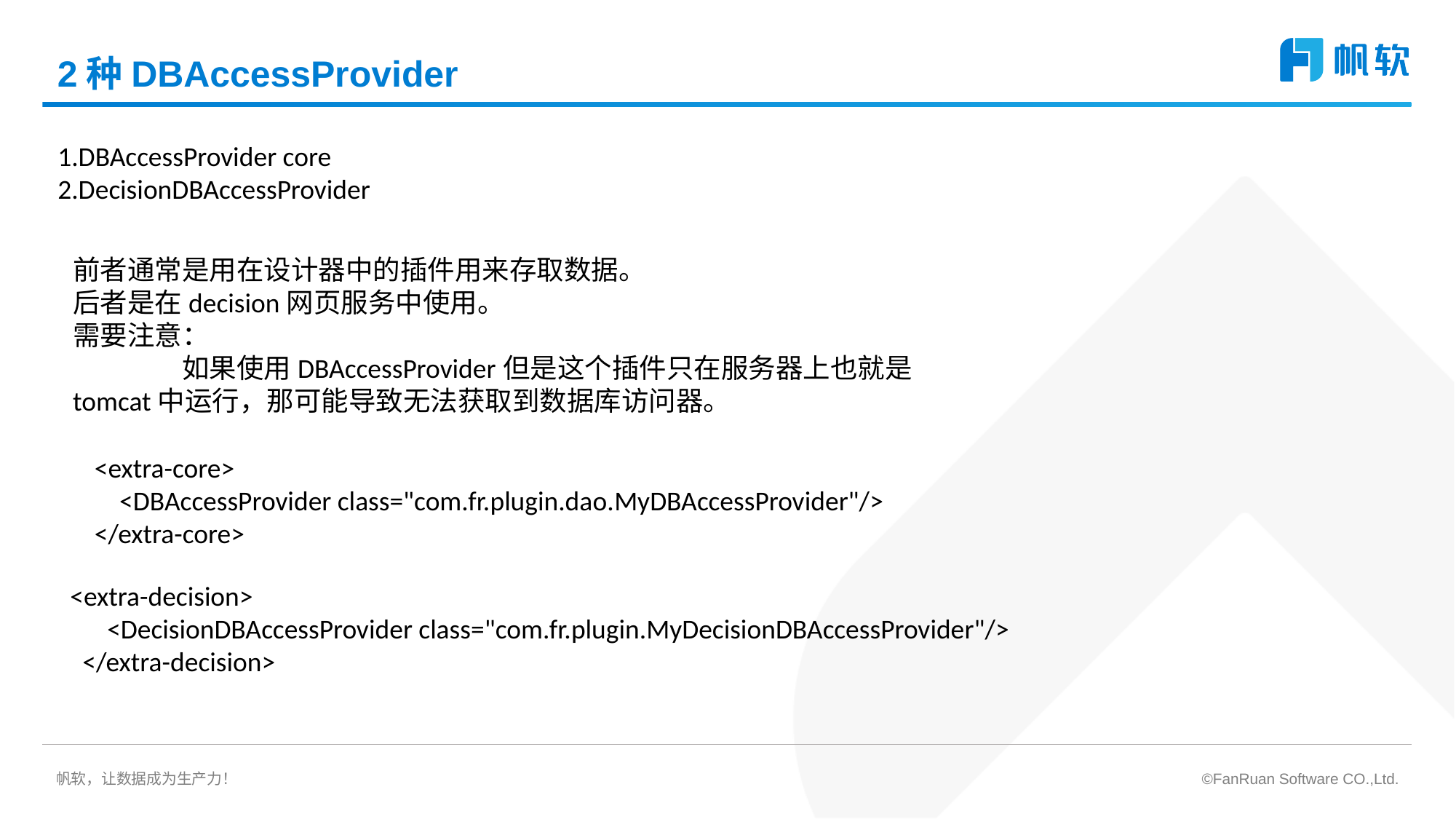

# 2种DBAccessProvider
1.DBAccessProvider core
2.DecisionDBAccessProvider
前者通常是用在设计器中的插件用来存取数据。
后者是在decision网页服务中使用。
需要注意：
	如果使用DBAccessProvider但是这个插件只在服务器上也就是tomcat中运行，那可能导致无法获取到数据库访问器。
<extra-core>
    <DBAccessProvider class="com.fr.plugin.dao.MyDBAccessProvider"/>
</extra-core>
  <extra-decision>
        <DecisionDBAccessProvider class="com.fr.plugin.MyDecisionDBAccessProvider"/>
    </extra-decision>